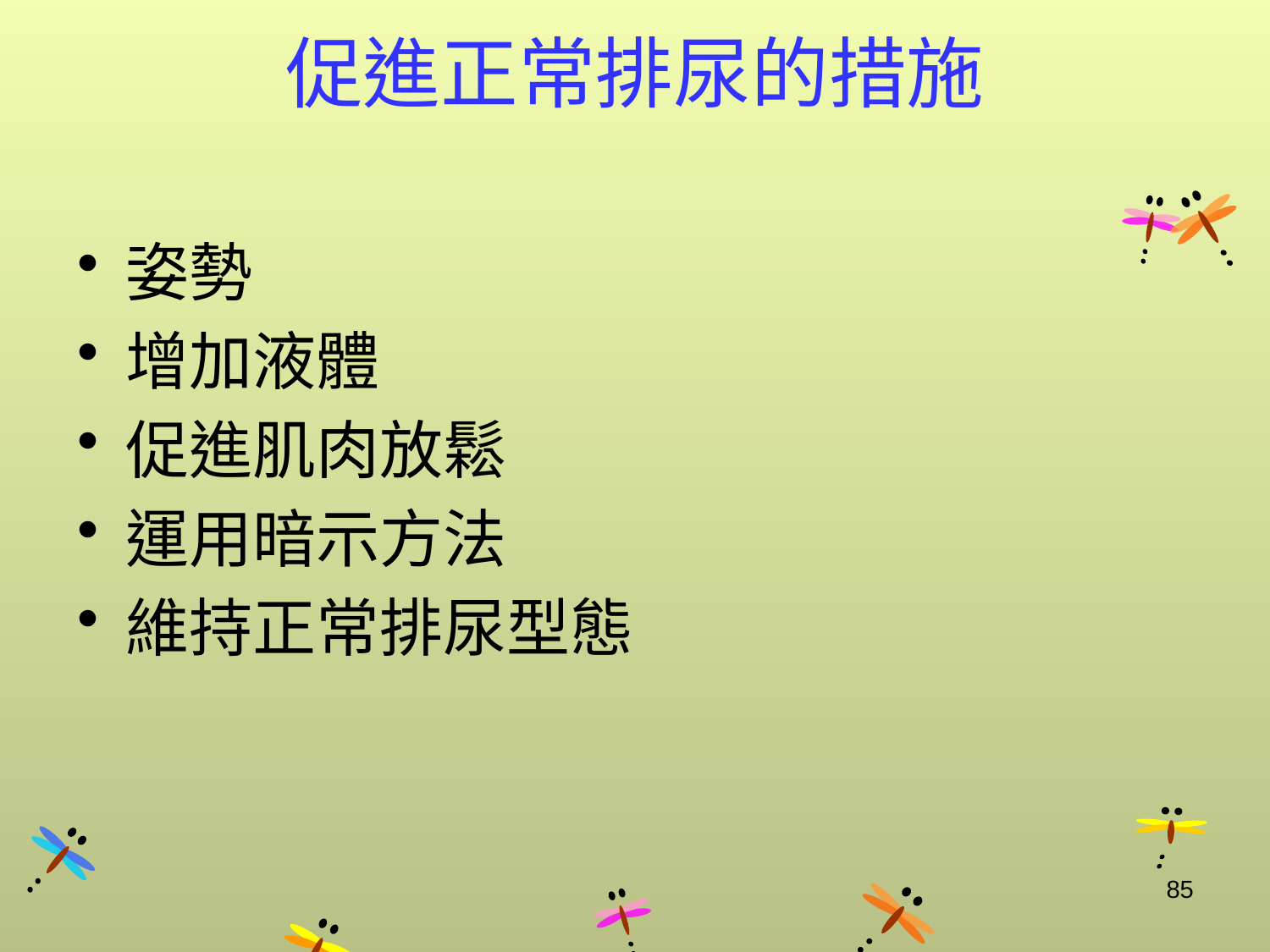

# 促進正常排尿的措施
姿勢
增加液體
促進肌肉放鬆
運用暗示方法
維持正常排尿型態
85